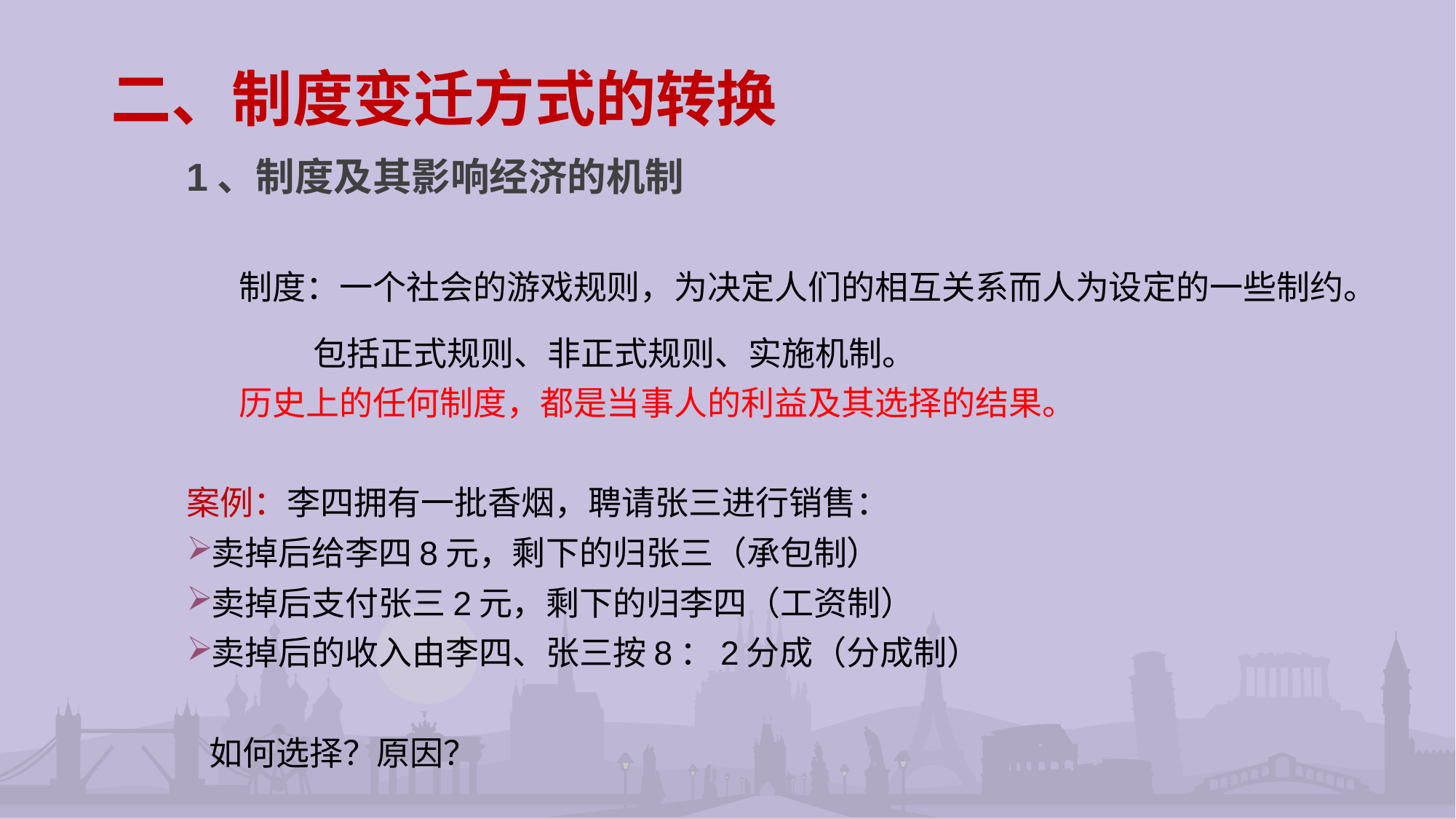

# 二、制度变迁方式的转换
1、制度及其影响经济的机制

      制度：一个社会的游戏规则，为决定人们的相互关系而人为设定的一些制约。
                包括正式规则、非正式规则、实施机制。
      历史上的任何制度，都是当事人的利益及其选择的结果。

案例：李四拥有一批香烟，聘请张三进行销售：
卖掉后给李四8元，剩下的归张三（承包制）
卖掉后支付张三2元，剩下的归李四（工资制）
卖掉后的收入由李四、张三按8：2分成（分成制）

  如何选择？原因？